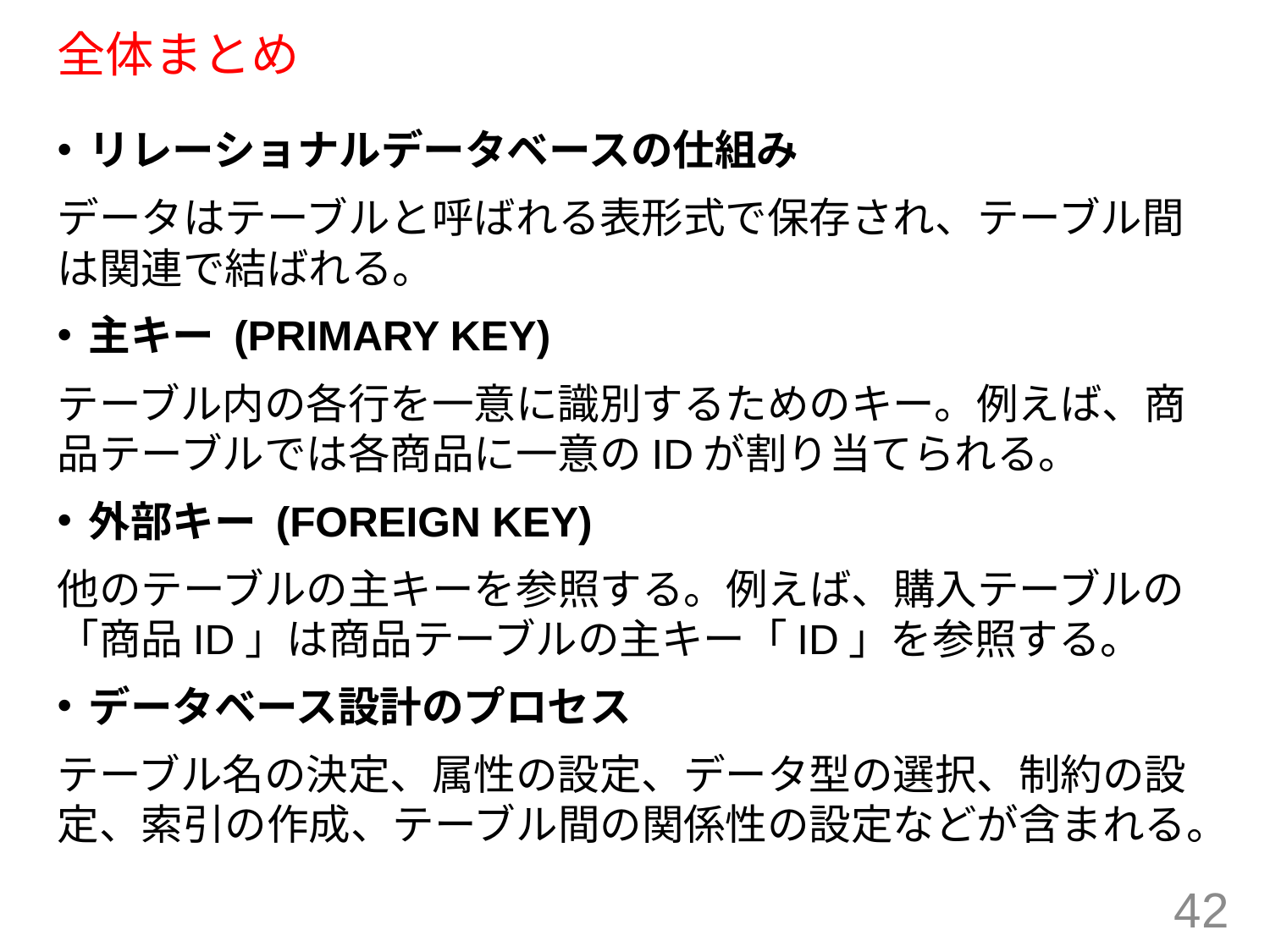

# 全体まとめ
リレーショナルデータベースの仕組み
データはテーブルと呼ばれる表形式で保存され、テーブル間は関連で結ばれる。
主キー (PRIMARY KEY)
テーブル内の各行を一意に識別するためのキー。例えば、商品テーブルでは各商品に一意のIDが割り当てられる。
外部キー (FOREIGN KEY)
他のテーブルの主キーを参照する。例えば、購入テーブルの「商品ID」は商品テーブルの主キー「ID」を参照する。
データベース設計のプロセス
テーブル名の決定、属性の設定、データ型の選択、制約の設定、索引の作成、テーブル間の関係性の設定などが含まれる。
42